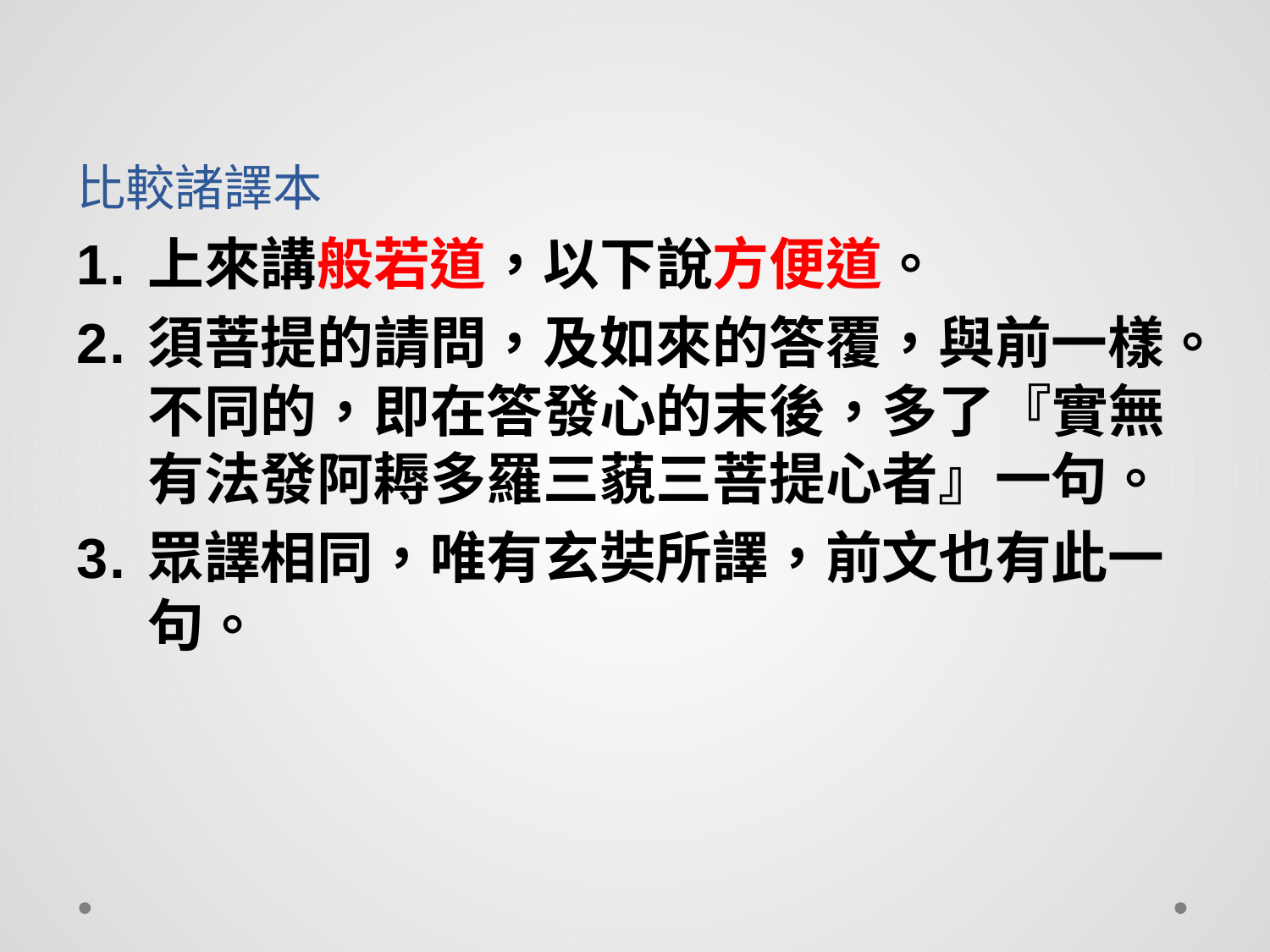

# 比較諸譯本
上來講般若道，以下說方便道。
須菩提的請問，及如來的答覆，與前一樣。不同的，即在答發心的末後，多了『實無有法發阿耨多羅三藐三菩提心者』一句。
眾譯相同，唯有玄奘所譯，前文也有此一句。